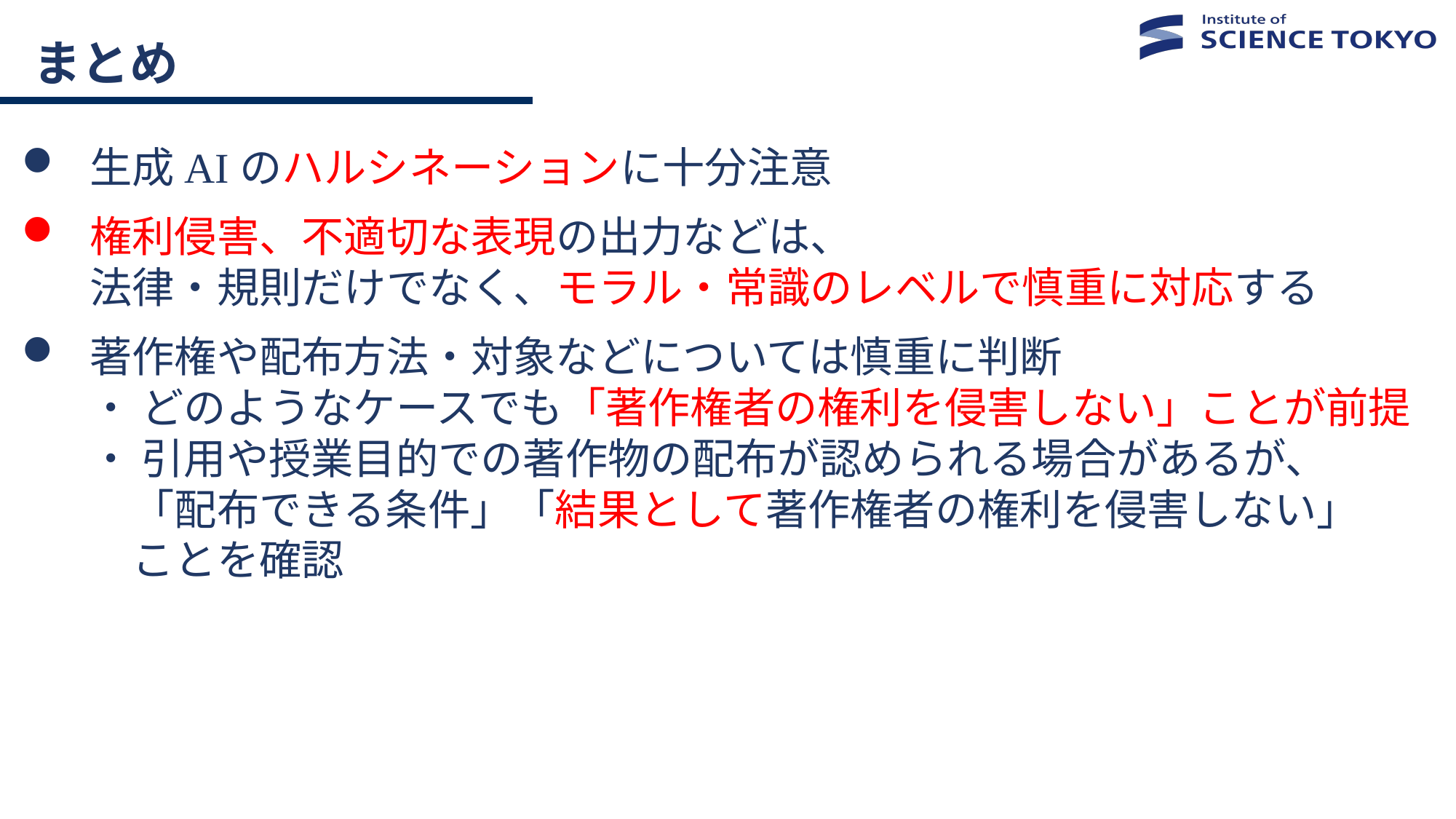

# まとめ
生成AIのハルシネーションに十分注意
権利侵害、不適切な表現の出力などは、
法律・規則だけでなく、モラル・常識のレベルで慎重に対応する
著作権や配布方法・対象などについては慎重に判断
・ どのようなケースでも「著作権者の権利を侵害しない」ことが前提
・ 引用や授業目的での著作物の配布が認められる場合があるが、
　「配布できる条件」「結果として著作権者の権利を侵害しない」
　ことを確認